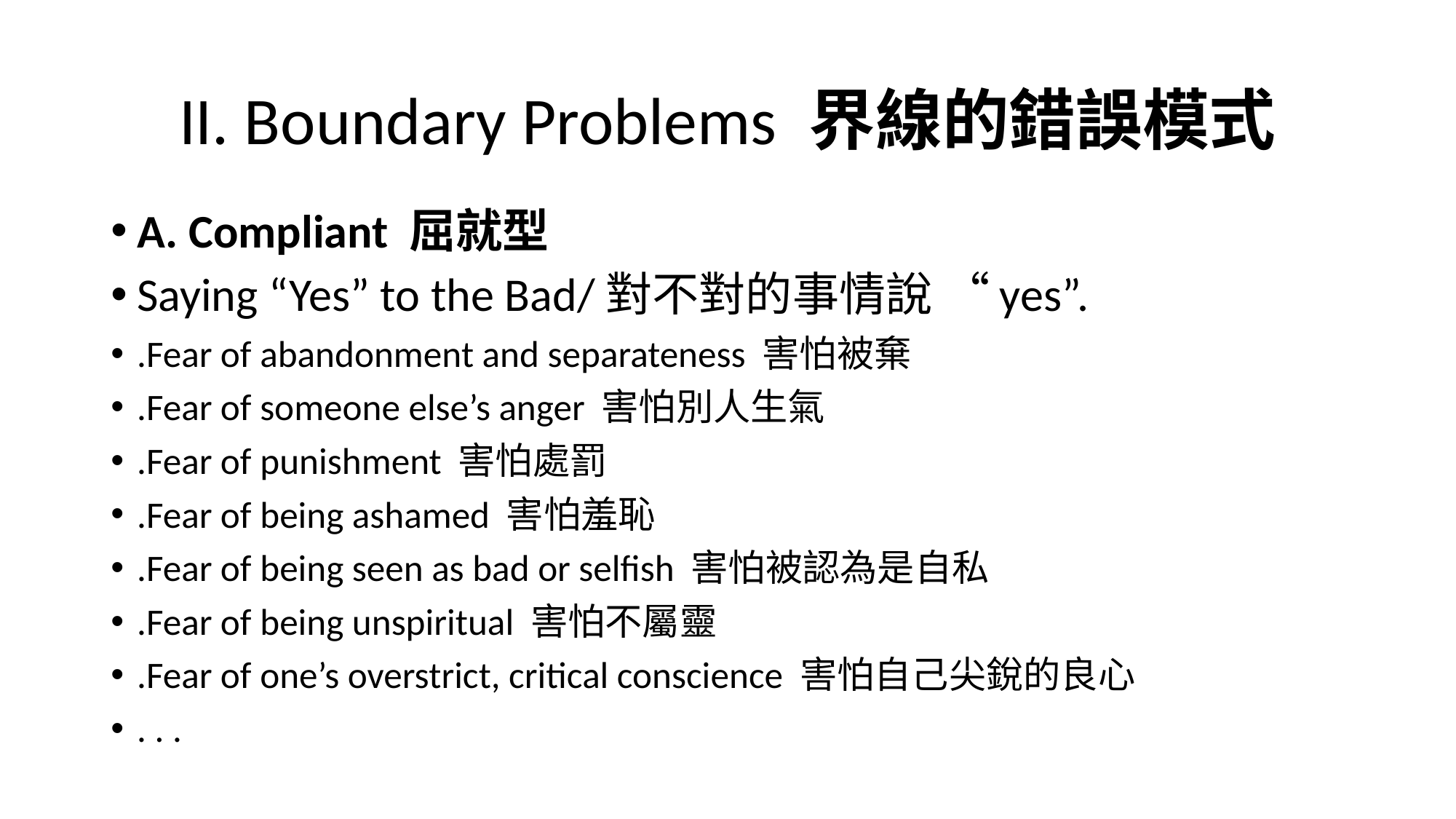

# II. Boundary Problems 界線的錯誤模式
A. Compliant 屈就型
Saying “Yes” to the Bad/對不對的事情說 “yes”.
.Fear of abandonment and separateness 害怕被棄
.Fear of someone else’s anger 害怕別人生氣
.Fear of punishment 害怕處罰
.Fear of being ashamed 害怕羞恥
.Fear of being seen as bad or selfish 害怕被認為是自私
.Fear of being unspiritual 害怕不屬靈
.Fear of one’s overstrict, critical conscience 害怕自己尖銳的良心
. . .